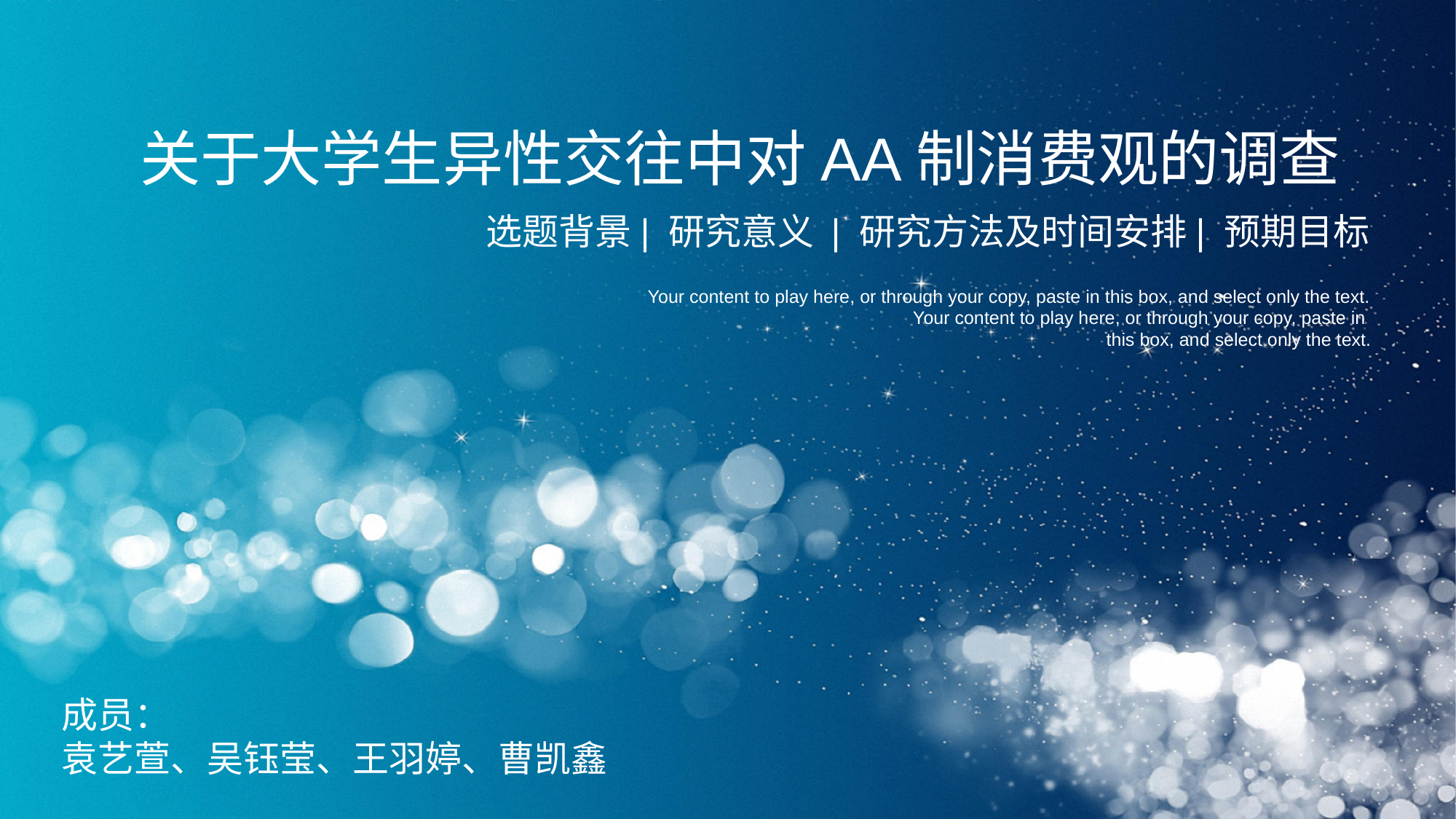

关于大学生异性交往中对AA制消费观的调查
选题背景| 研究意义 | 研究方法及时间安排| 预期目标
Your content to play here, or through your copy, paste in this box, and select only the text. Your content to play here, or through your copy, paste in
this box, and select only the text.
成员：
袁艺萱、吴钰莹、王羽婷、曹凯鑫